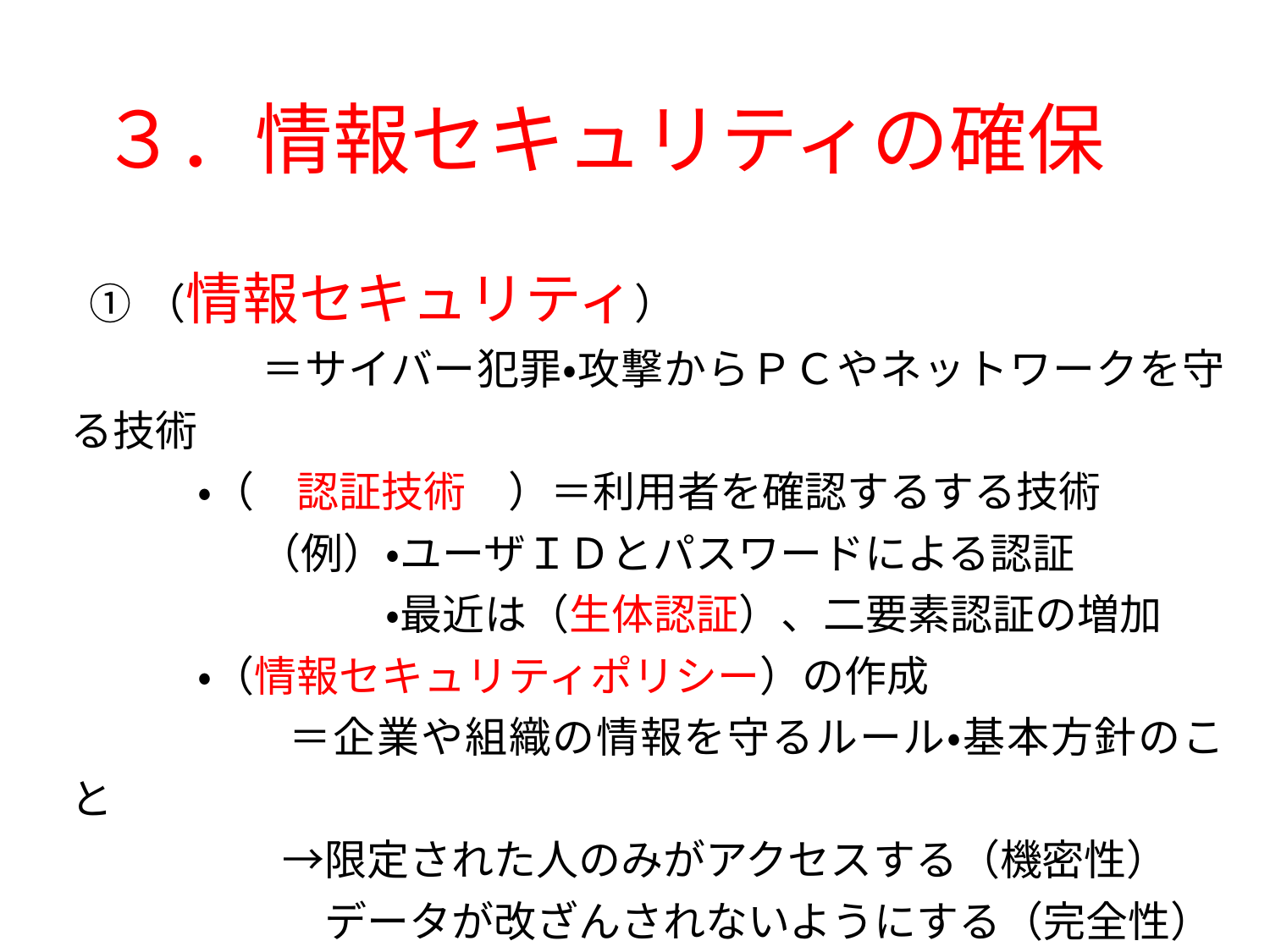

# ３．情報セキュリティの確保
| ①（情報セキュリティ） 　　　　＝サイバー犯罪・攻撃からＰＣやネットワークを守る技術 |
| --- |
| ・（　認証技術　）＝利用者を確認するする技術 |
| （例）・ユーザＩＤとパスワードによる認証 　　　　　　　・最近は（生体認証）、二要素認証の増加 |
| ・（情報セキュリティポリシー）の作成 　　　　　＝企業や組織の情報を守るルール・基本方針のこと |
| →限定された人のみがアクセスする（機密性） 　　　　　　データが改ざんされないようにする（完全性） 　　　　　　許可された人がいつでもアクセスできる（可用性） |
| ・個人の取り組み 　　　　＝法律を守る、正確な知識による的確な判断 |